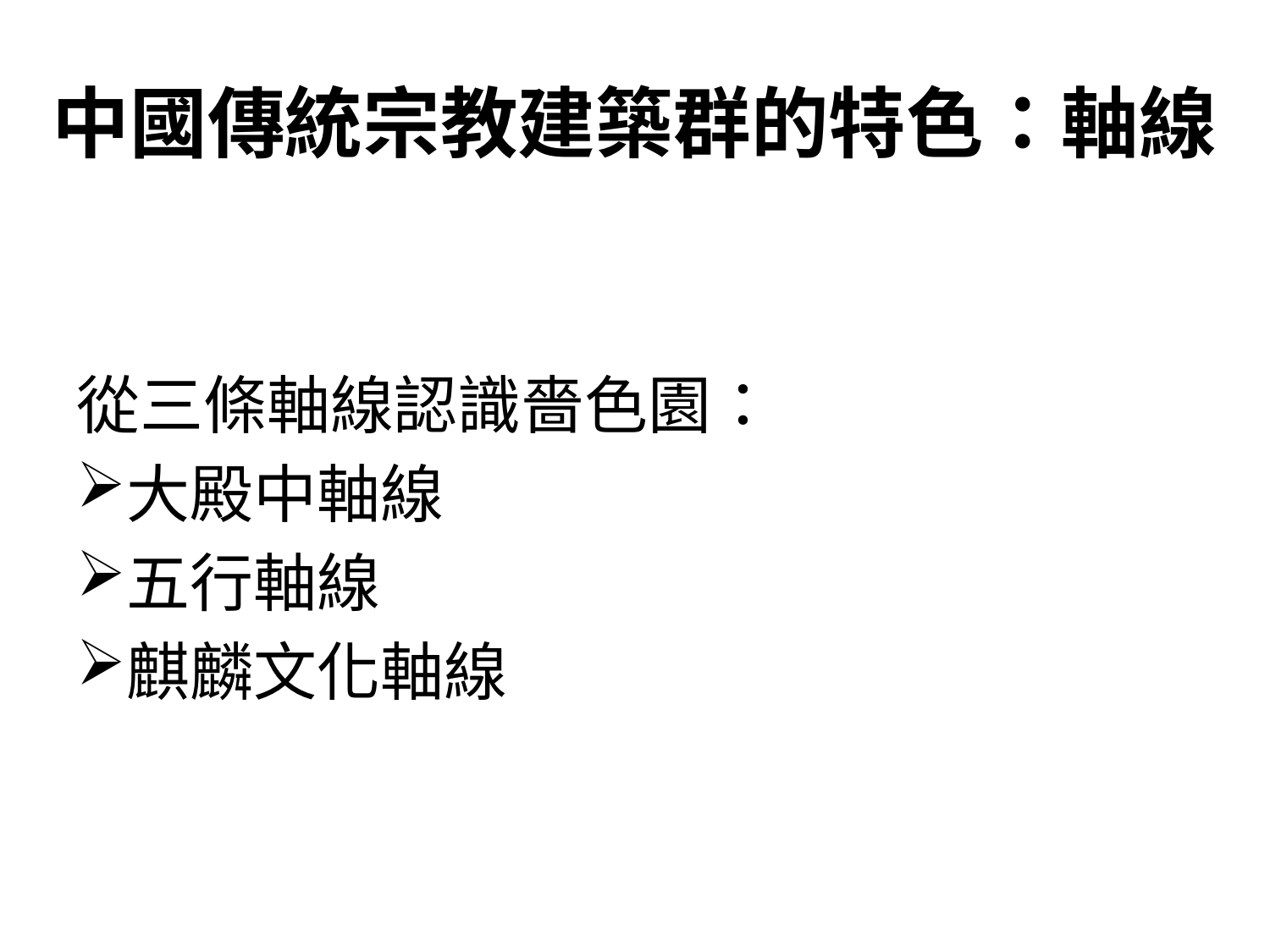

# 中國傳統宗教建築群的特色：軸線
從三條軸線認識嗇色園：
大殿中軸線
五行軸線
麒麟文化軸線